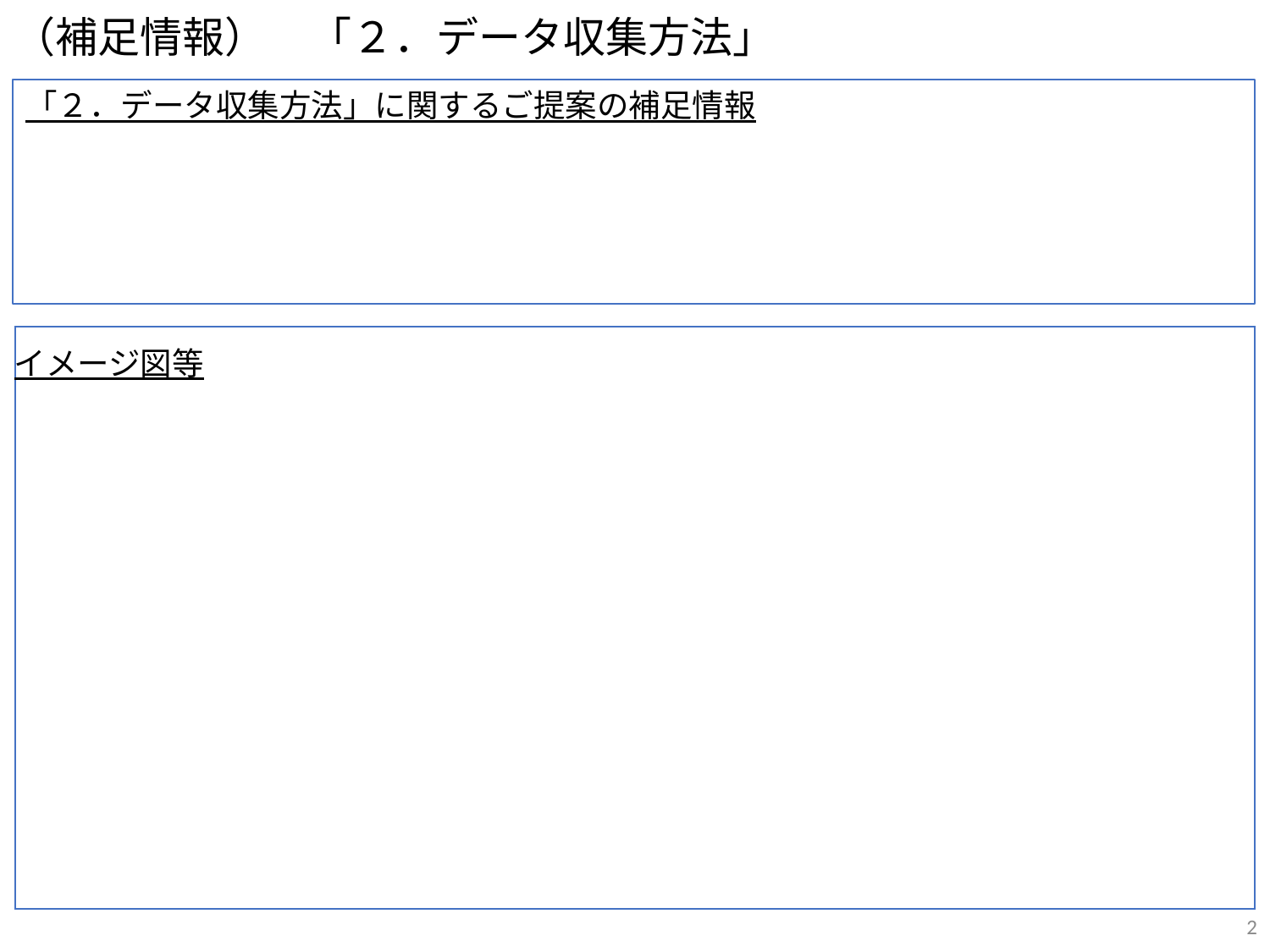

（補足情報）　「２．データ収集方法」
「２．データ収集方法」に関するご提案の補足情報

イメージ図等
2